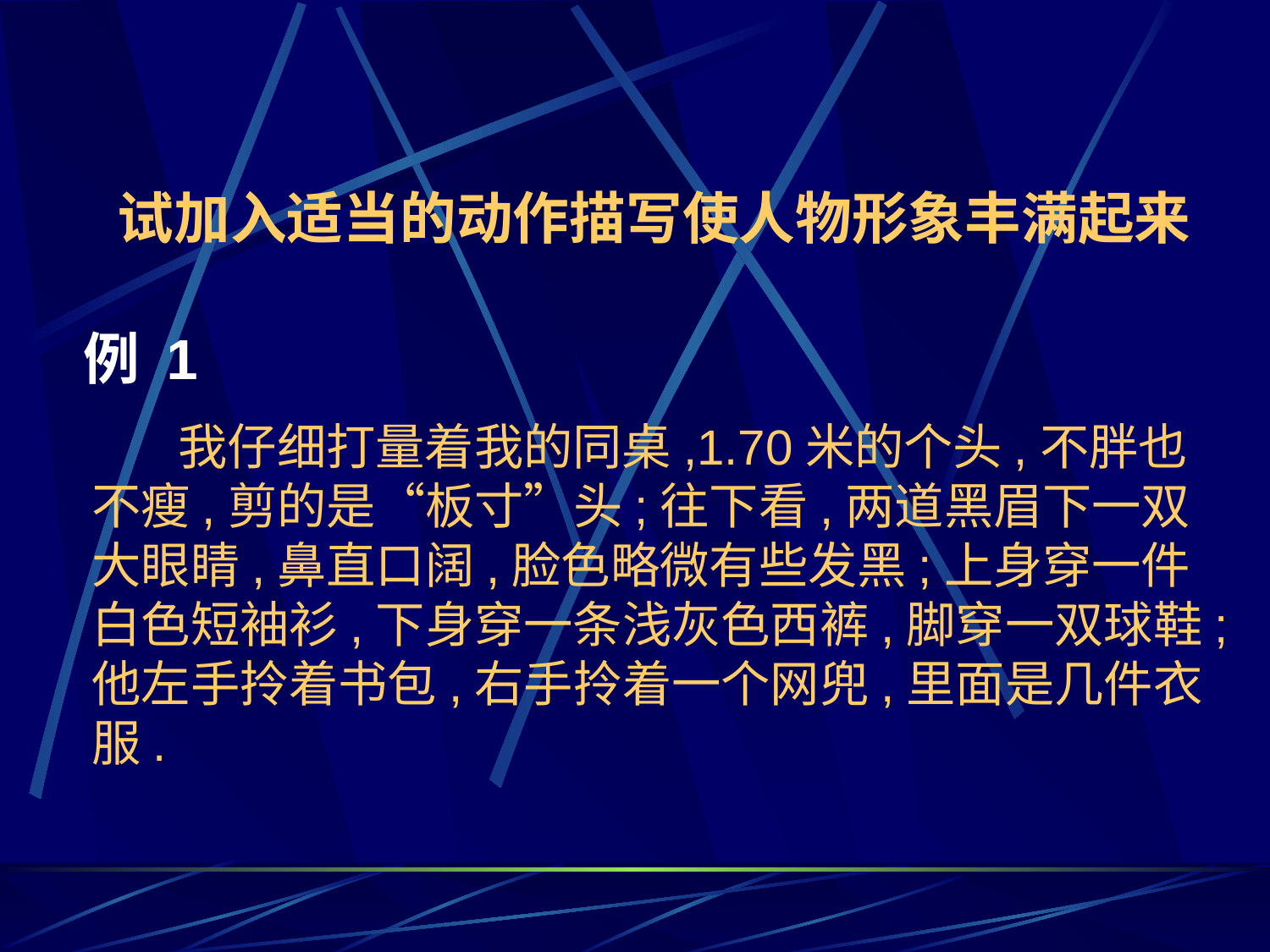

# 试加入适当的动作描写使人物形象丰满起来

  例 1
             我仔细打量着我的同桌,1.70米的个头,不胖也不瘦,剪的是“板寸”头;往下看,两道黑眉下一双大眼睛,鼻直口阔,脸色略微有些发黑;上身穿一件白色短袖衫,下身穿一条浅灰色西裤,脚穿一双球鞋;他左手拎着书包,右手拎着一个网兜,里面是几件衣服.